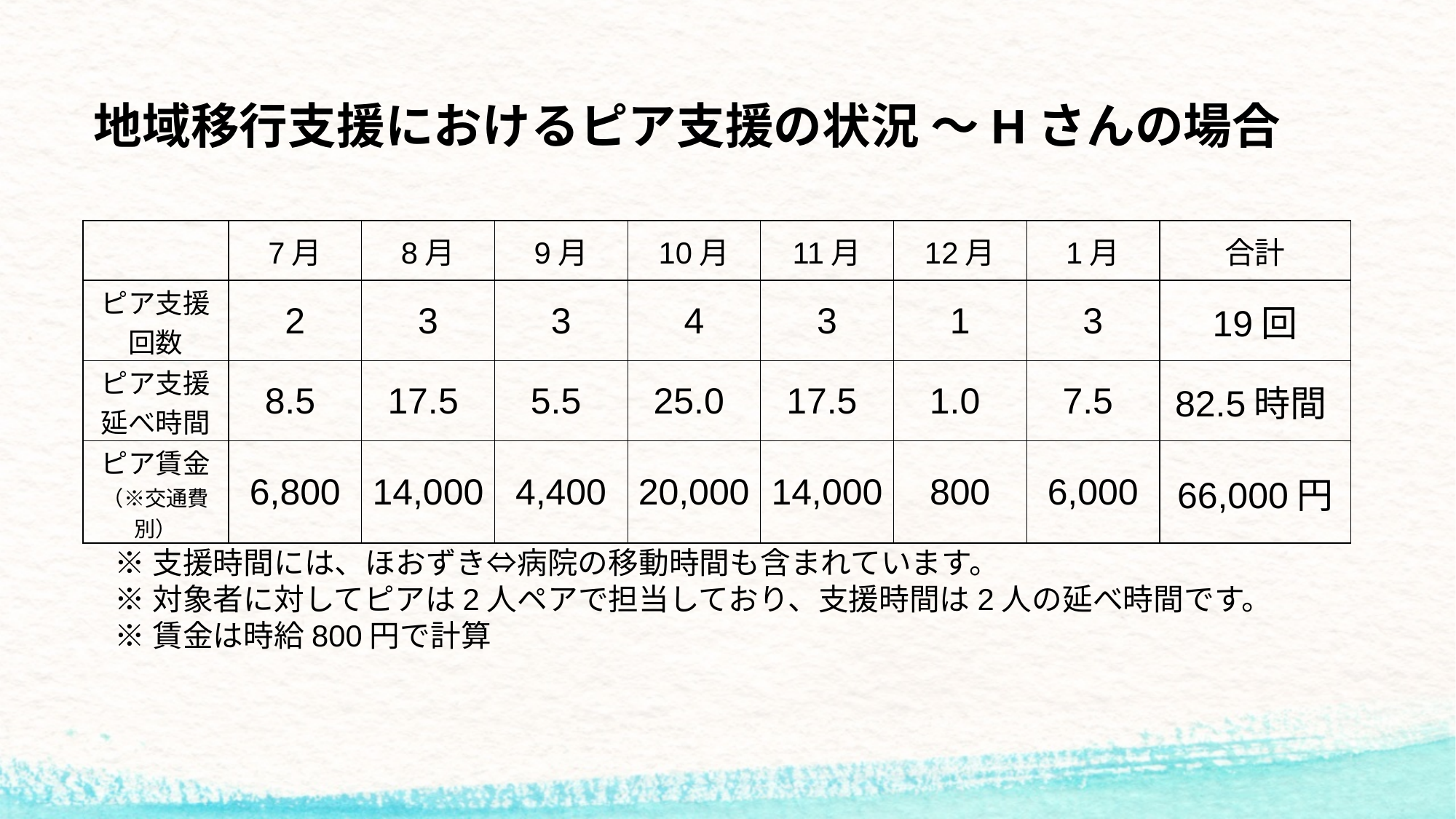

地域移行支援におけるピア支援の状況 ～Hさんの場合
|  | 7月 | 8月 | 9月 | 10月 | 11月 | 12月 | 1月 | 合計 |
| --- | --- | --- | --- | --- | --- | --- | --- | --- |
| ピア支援 回数 | 2 | 3 | 3 | 4 | 3 | 1 | 3 | 19回 |
| ピア支援 延べ時間 | 8.5 | 17.5 | 5.5 | 25.0 | 17.5 | 1.0 | 7.5 | 82.5時間 |
| ピア賃金 （※交通費別） | 6,800 | 14,000 | 4,400 | 20,000 | 14,000 | 800 | 6,000 | 66,000円 |
※支援時間には、ほおずき⇔病院の移動時間も含まれています。
※対象者に対してピアは2人ペアで担当しており、支援時間は2人の延べ時間です。
※賃金は時給800円で計算